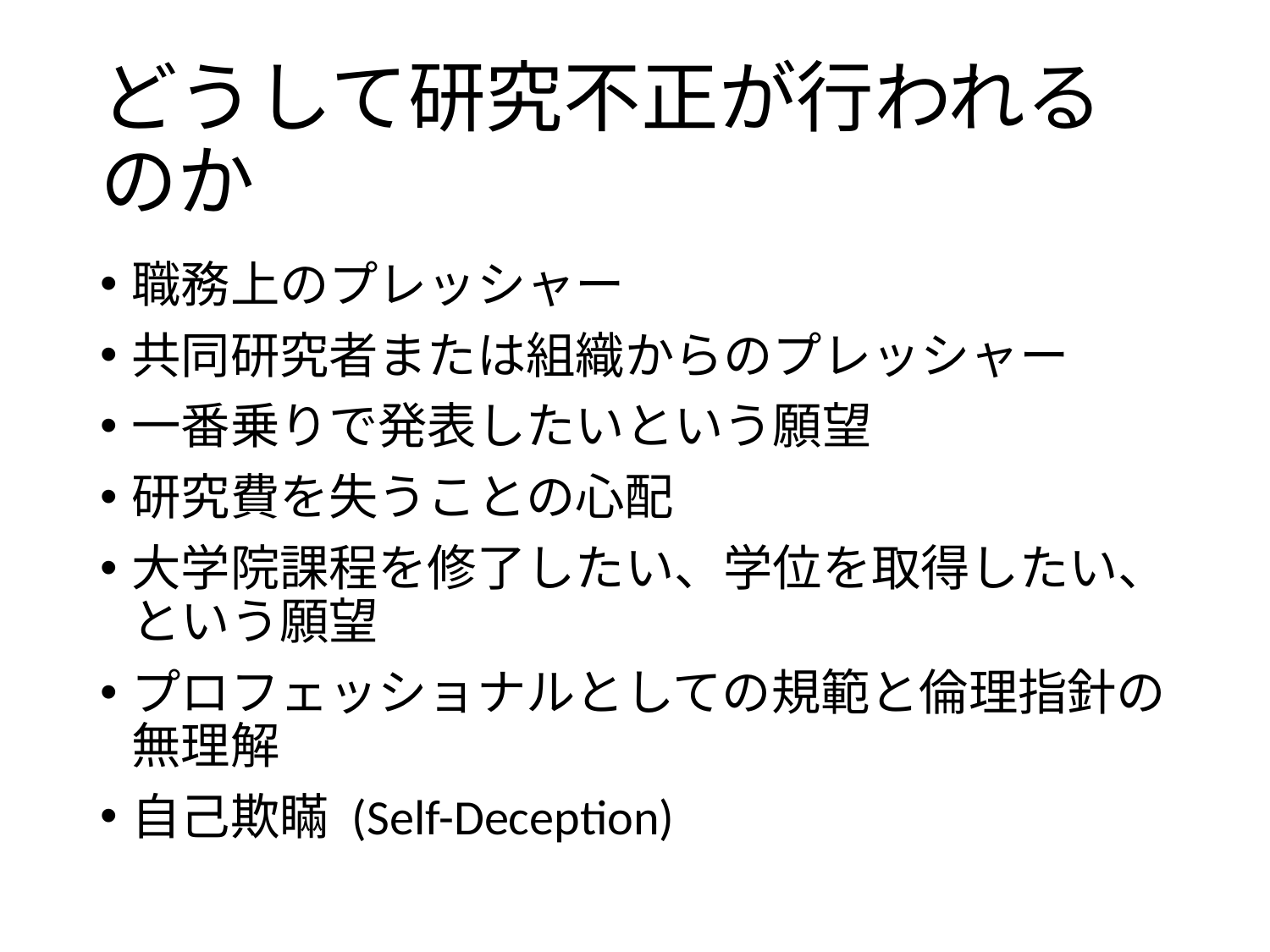

# どうして研究不正が行われるのか
職務上のプレッシャー
共同研究者または組織からのプレッシャー
一番乗りで発表したいという願望
研究費を失うことの心配
大学院課程を修了したい、学位を取得したい、という願望
プロフェッショナルとしての規範と倫理指針の無理解
自己欺瞞 (Self-Deception)